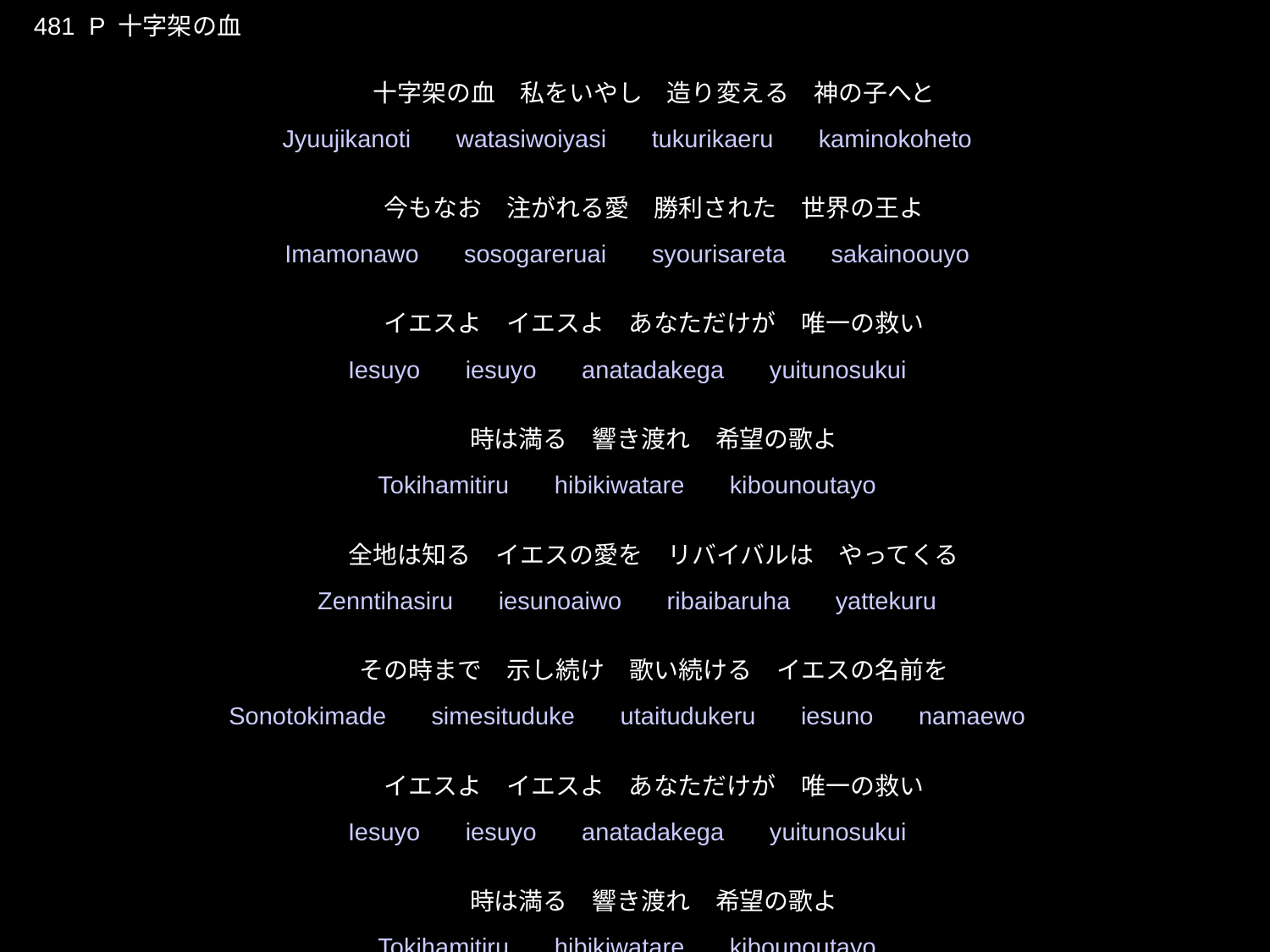

きぼうじゅうじかのちわたしをいやし
★W
481  P 十字架の血
十字架の血　私をいやし　造り変える　神の子へと

今もなお　注がれる愛　勝利された　世界の王よ

イエスよ　イエスよ　あなただけが　唯一の救い

時は満る　響き渡れ　希望の歌よ

全地は知る　イエスの愛を　リバイバルは　やってくる

その時まで　示し続け　歌い続ける　イエスの名前を

イエスよ　イエスよ　あなただけが　唯一の救い

時は満る　響き渡れ　希望の歌よ
★４
Jyuujikanoti　watasiwoiyasi　tukurikaeru　kaminokoheto

Imamonawo　sosogareruai　syourisareta　sakainoouyo

Iesuyo　iesuyo　anatadakega　yuitunosukui

Tokihamitiru　hibikiwatare　kibounoutayo

Zenntihasiru　iesunoaiwo　ribaibaruha　yattekuru

Sonotokimade　simesituduke　utaitudukeru　iesuno　namaewo

Iesuyo　iesuyo　anatadakega　yuitunosukui

Tokihamitiru　hibikiwatare　kibounoutayo